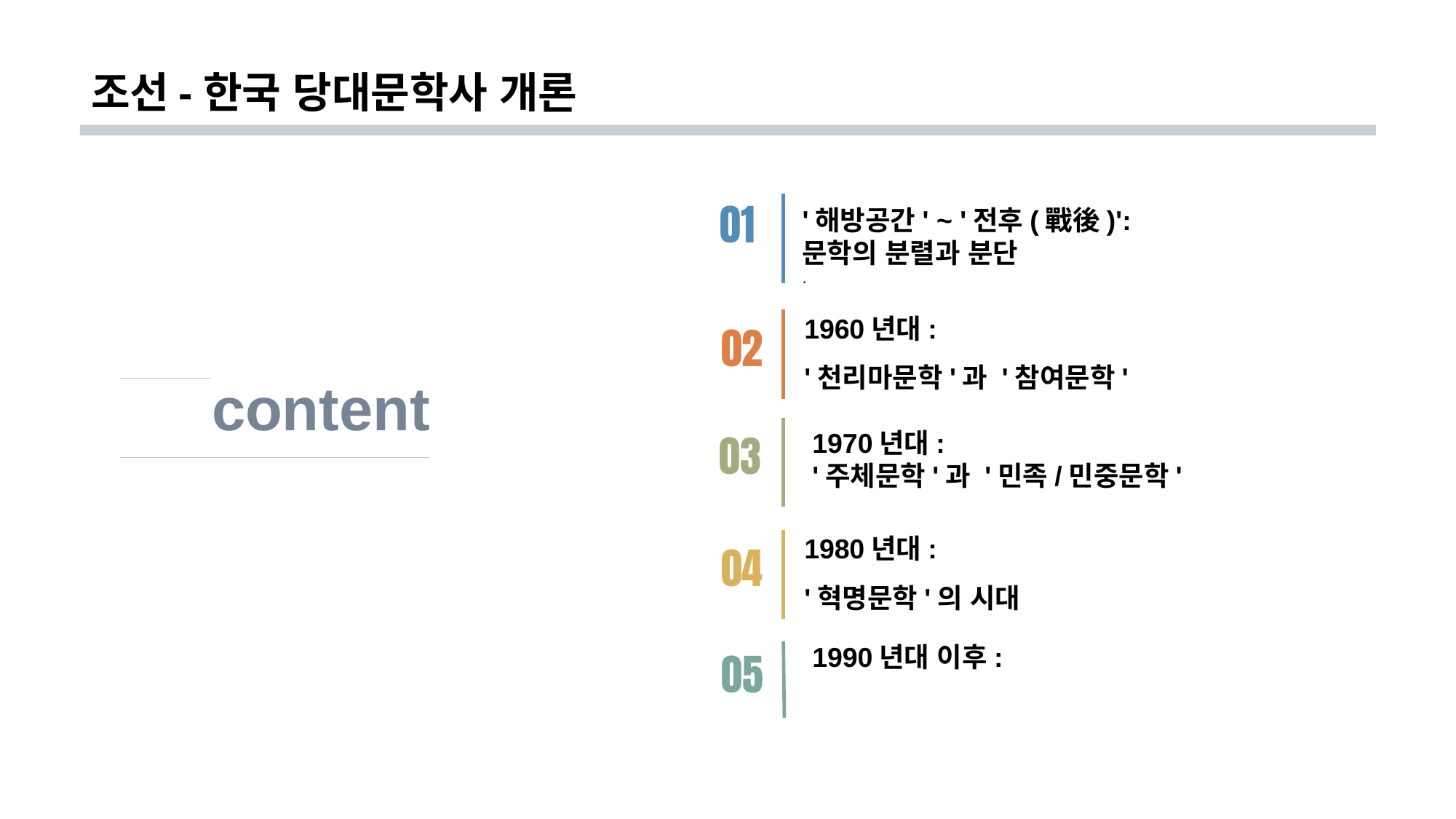

# 조선-한국 당대문학사 개론
'해방공간' ~ '전후(戰後)':
문학의 분렬과 분단
01
.
1960년대:
'천리마문학'과 '참여문학'
02
content
1970년대:
'주체문학'과 '민족/민중문학'
03
1980년대:
'혁명문학'의 시대
04
1990년대 이후:

05
2